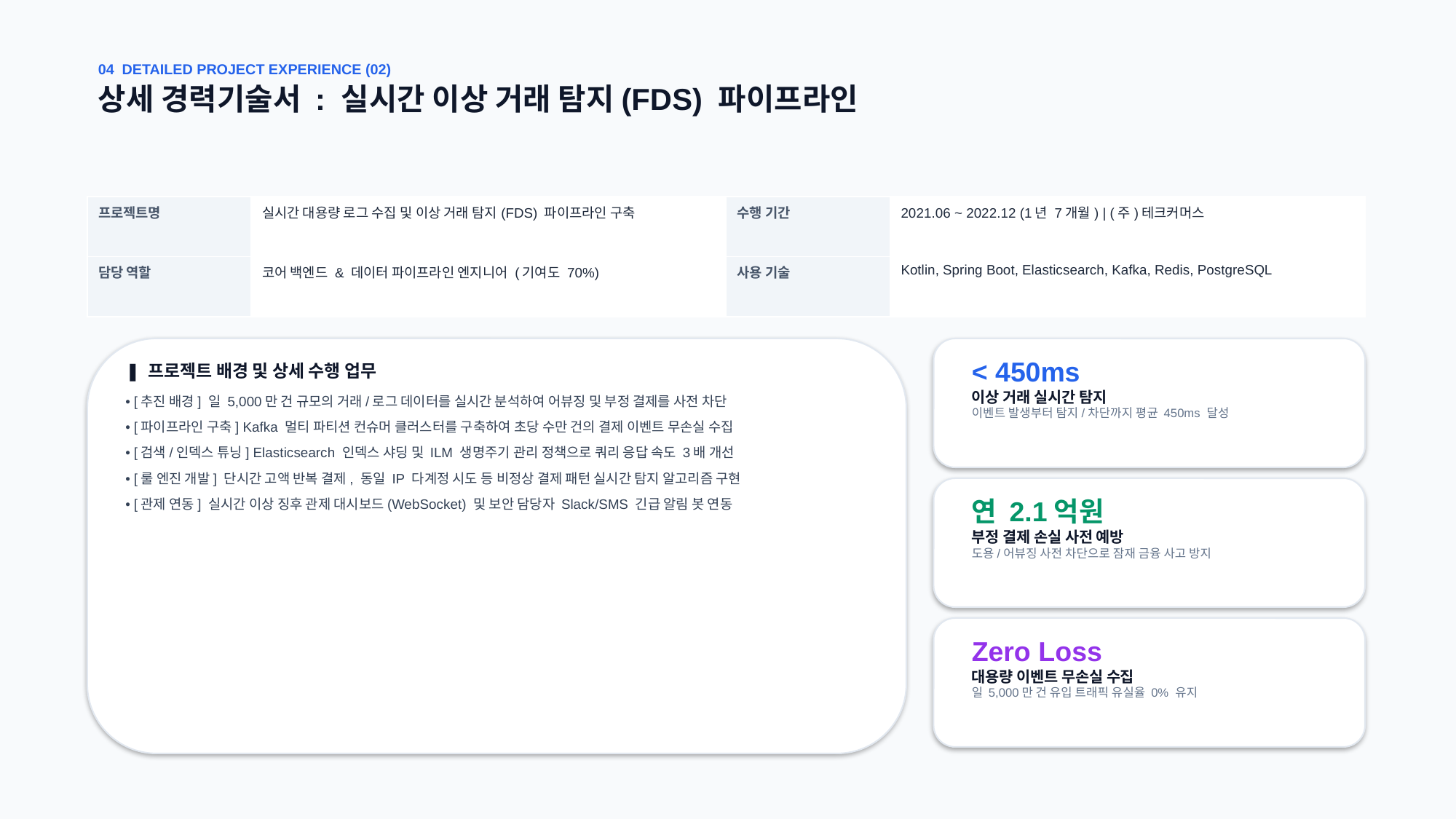

04  DETAILED PROJECT EXPERIENCE (02)
상세 경력기술서 : 실시간 이상 거래 탐지(FDS) 파이프라인
| 프로젝트명 | 실시간 대용량 로그 수집 및 이상 거래 탐지(FDS) 파이프라인 구축 | 수행 기간 | 2021.06 ~ 2022.12 (1년 7개월) | (주)테크커머스 |
| --- | --- | --- | --- |
| 담당 역할 | 코어 백엔드 & 데이터 파이프라인 엔지니어 (기여도 70%) | 사용 기술 | Kotlin, Spring Boot, Elasticsearch, Kafka, Redis, PostgreSQL |

< 450ms
이상 거래 실시간 탐지
이벤트 발생부터 탐지/차단까지 평균 450ms 달성
❚ 프로젝트 배경 및 상세 수행 업무
• [추진 배경] 일 5,000만 건 규모의 거래/로그 데이터를 실시간 분석하여 어뷰징 및 부정 결제를 사전 차단
• [파이프라인 구축] Kafka 멀티 파티션 컨슈머 클러스터를 구축하여 초당 수만 건의 결제 이벤트 무손실 수집
• [검색/인덱스 튜닝] Elasticsearch 인덱스 샤딩 및 ILM 생명주기 관리 정책으로 쿼리 응답 속도 3배 개선
• [룰 엔진 개발] 단시간 고액 반복 결제, 동일 IP 다계정 시도 등 비정상 결제 패턴 실시간 탐지 알고리즘 구현
• [관제 연동] 실시간 이상 징후 관제 대시보드(WebSocket) 및 보안 담당자 Slack/SMS 긴급 알림 봇 연동

연 2.1억원
부정 결제 손실 사전 예방
도용/어뷰징 사전 차단으로 잠재 금융 사고 방지

Zero Loss
대용량 이벤트 무손실 수집
일 5,000만 건 유입 트래픽 유실율 0% 유지